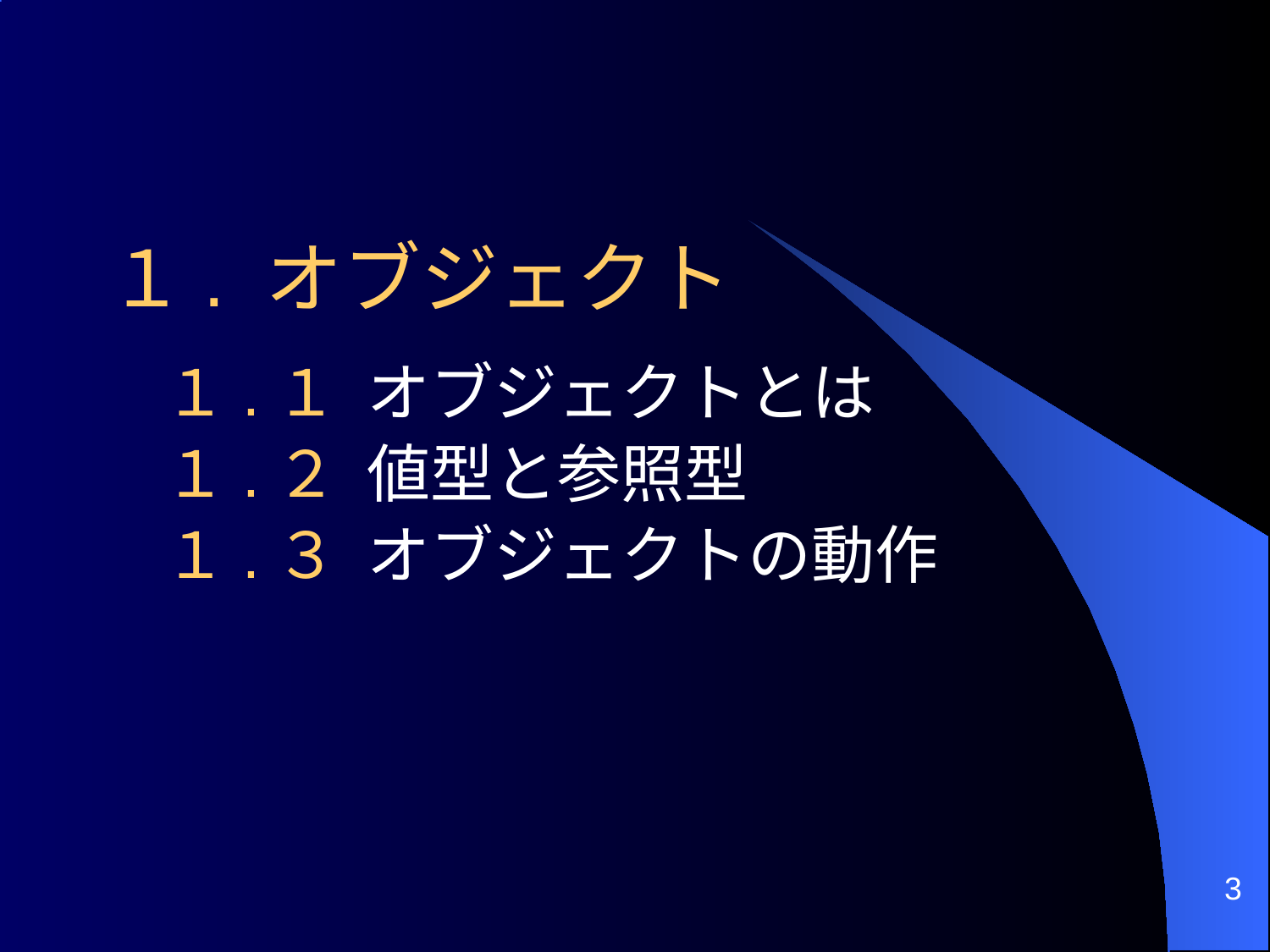

# １. オブジェクト
  １.１  オブジェクトとは
  １.２  値型と参照型
  １.３  オブジェクトの動作
3